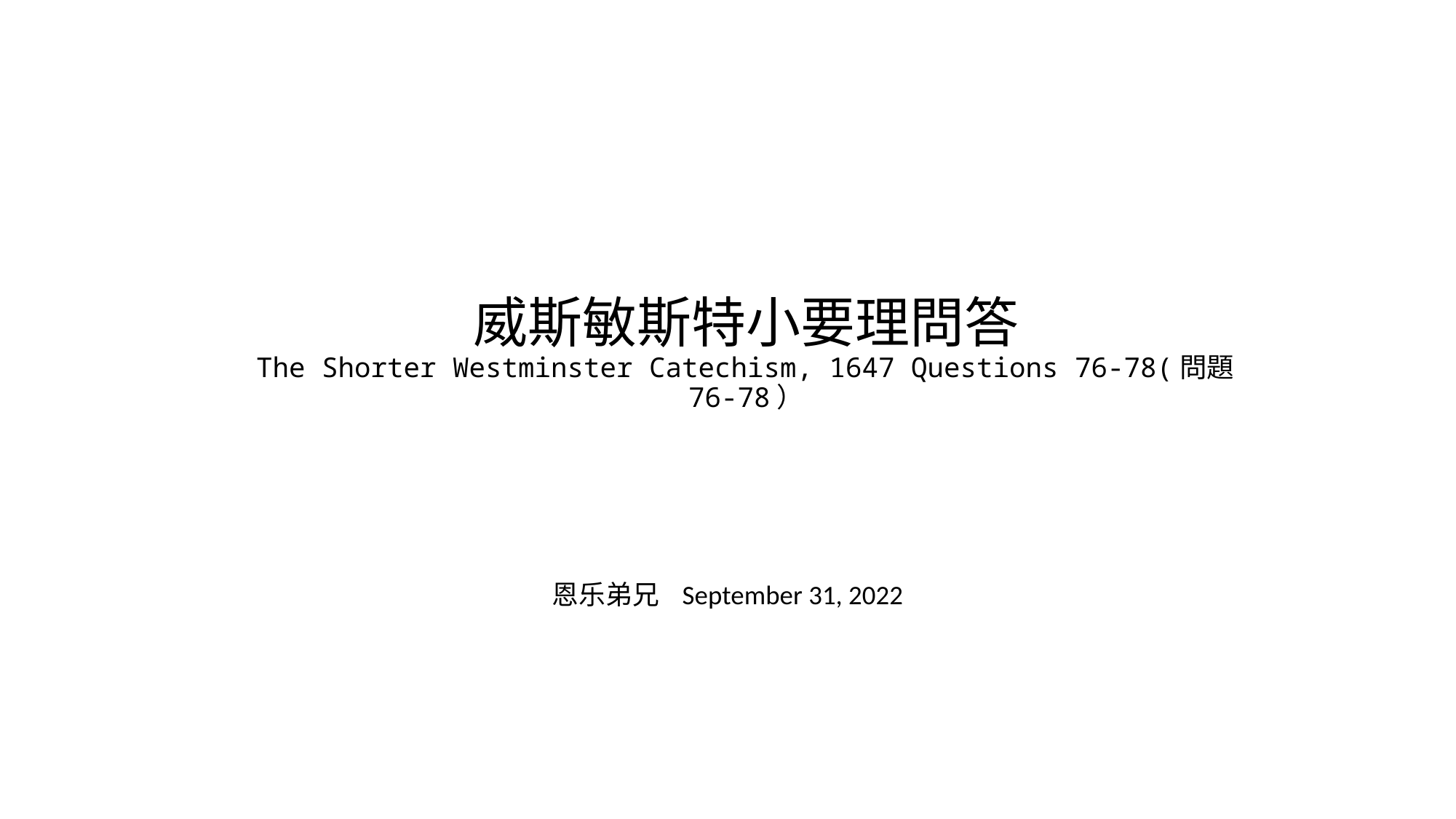

# 威斯敏斯特小要理問答 The Shorter Westminster Catechism, 1647 Questions 76-78(問題76-78）

恩乐弟兄   September 31, 2022